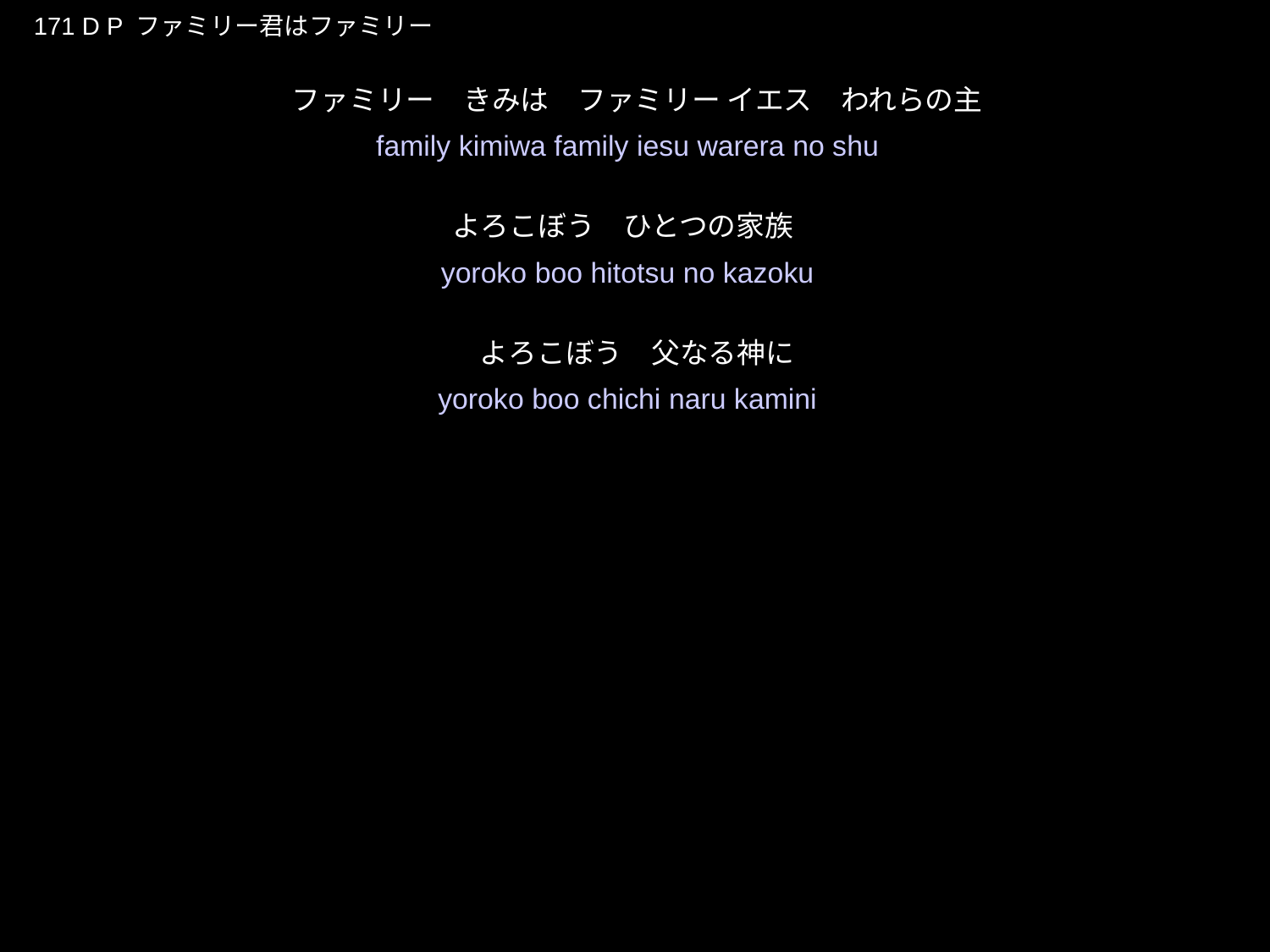

ふぁみりーみきはふぁみりー
★P
171 D P ファミリー君はファミリー
ファミリー　きみは　ファミリー イエス　われらの主
よろこぼう　ひとつの家族　
よろこぼう　父なる神に
★２
family kimiwa family iesu warera no shu
yoroko boo hitotsu no kazoku
yoroko boo chichi naru kamini